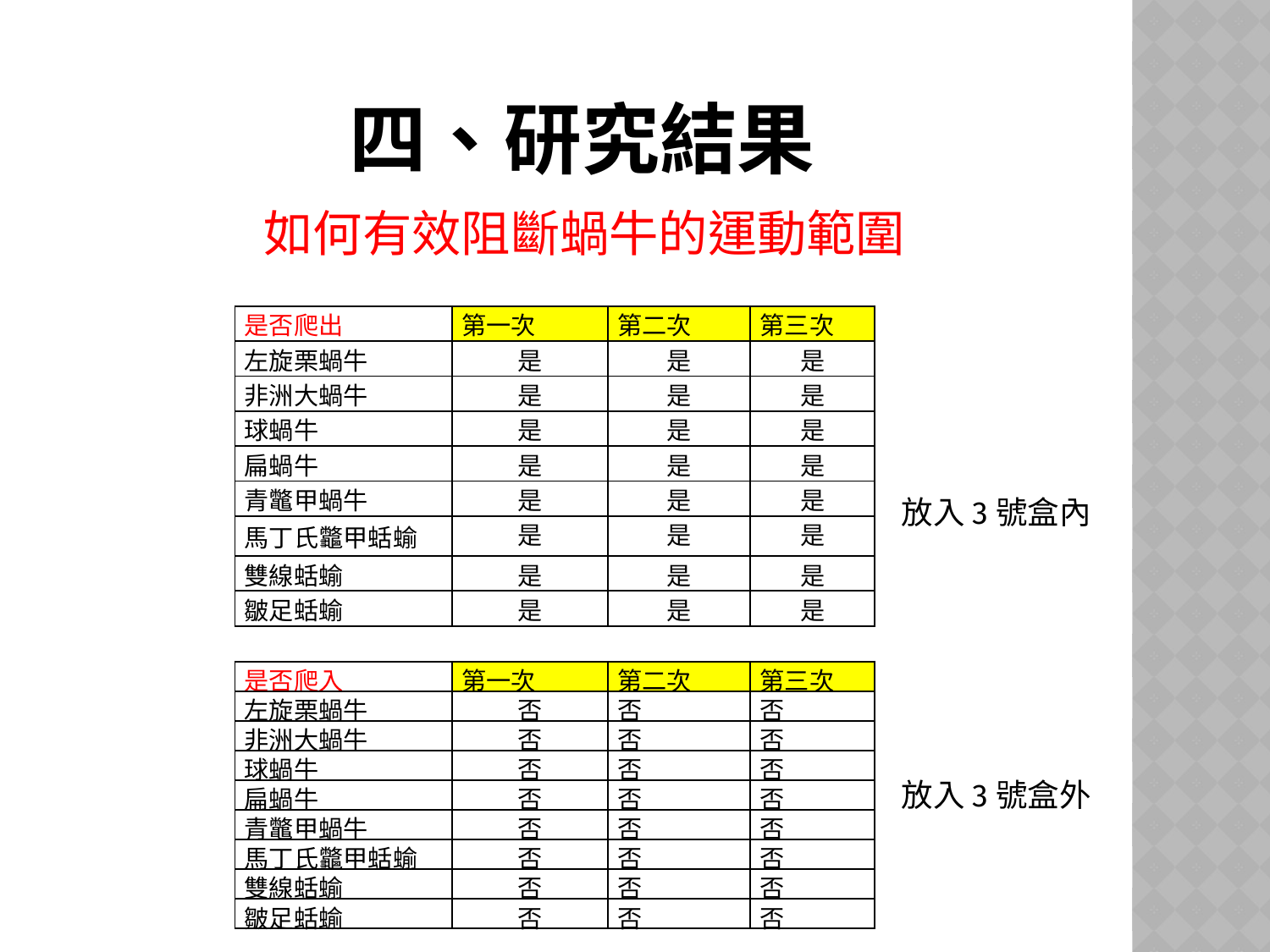

# 四、研究結果
如何有效阻斷蝸牛的運動範圍
| 是否爬出 | 第一次 | 第二次 | 第三次 |
| --- | --- | --- | --- |
| 左旋栗蝸牛 | 是 | 是 | 是 |
| 非洲大蝸牛 | 是 | 是 | 是 |
| 球蝸牛 | 是 | 是 | 是 |
| 扁蝸牛 | 是 | 是 | 是 |
| 青鼈甲蝸牛 | 是 | 是 | 是 |
| 馬丁氏龞甲蛞蝓 | 是 | 是 | 是 |
| 雙線蛞蝓 | 是 | 是 | 是 |
| 皺足蛞蝓 | 是 | 是 | 是 |
放入3號盒內
| 是否爬入 | 第一次 | 第二次 | 第三次 |
| --- | --- | --- | --- |
| 左旋栗蝸牛 | 否 | 否 | 否 |
| 非洲大蝸牛 | 否 | 否 | 否 |
| 球蝸牛 | 否 | 否 | 否 |
| 扁蝸牛 | 否 | 否 | 否 |
| 青鼈甲蝸牛 | 否 | 否 | 否 |
| 馬丁氏龞甲蛞蝓 | 否 | 否 | 否 |
| 雙線蛞蝓 | 否 | 否 | 否 |
| 皺足蛞蝓 | 否 | 否 | 否 |
放入3號盒外